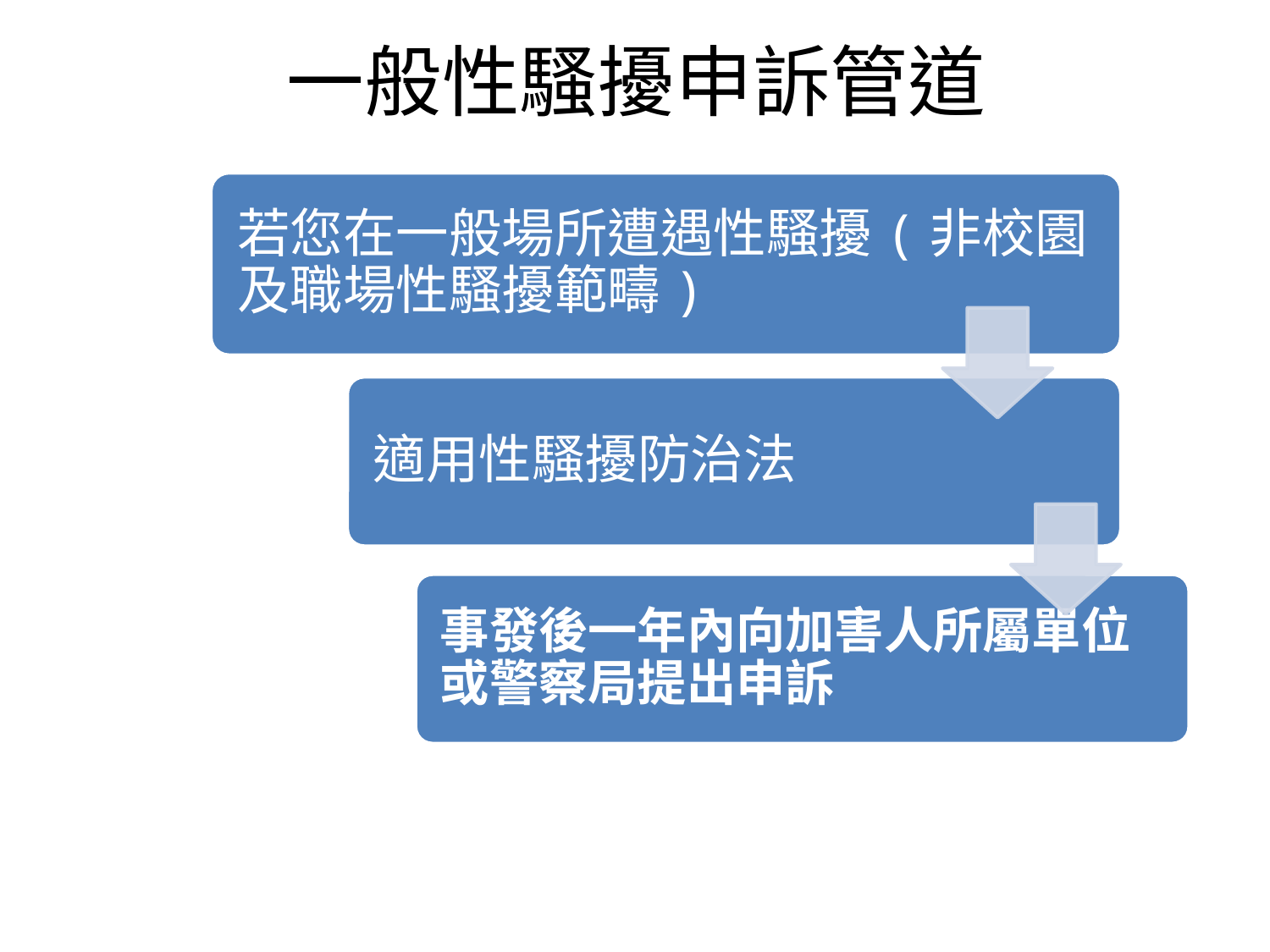

# 一般性騷擾申訴管道
若您在一般場所遭遇性騷擾(非校園及職場性騷擾範疇)
適用性騷擾防治法
事發後一年內向加害人所屬單位或警察局提出申訴